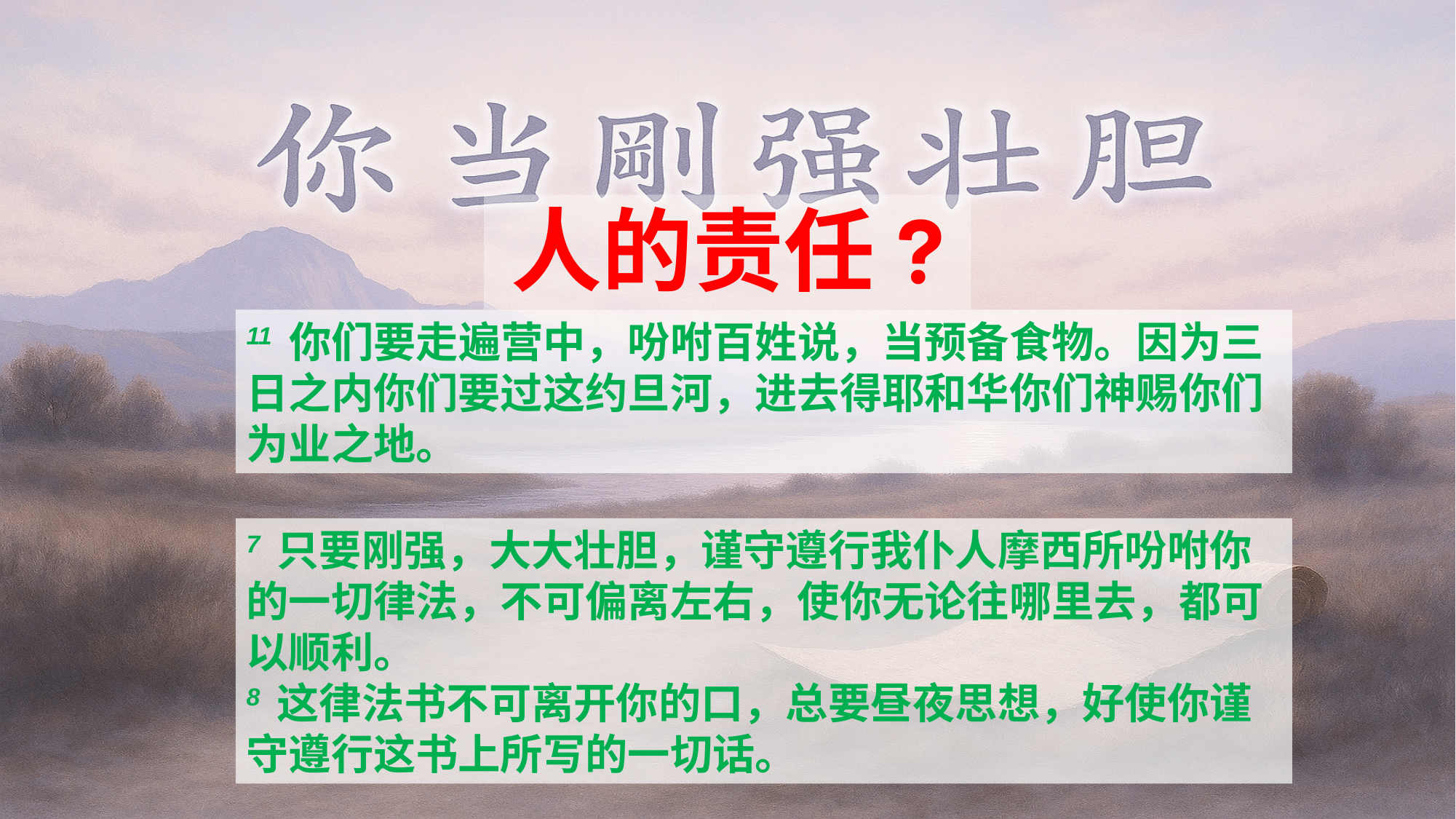

# 人的责任?
11 你们要走遍营中，吩咐百姓说，当预备食物。因为三日之内你们要过这约旦河，进去得耶和华你们神赐你们为业之地。
7 只要刚强，大大壮胆，谨守遵行我仆人摩西所吩咐你的一切律法，不可偏离左右，使你无论往哪里去，都可以顺利。
8 这律法书不可离开你的口，总要昼夜思想，好使你谨守遵行这书上所写的一切话。